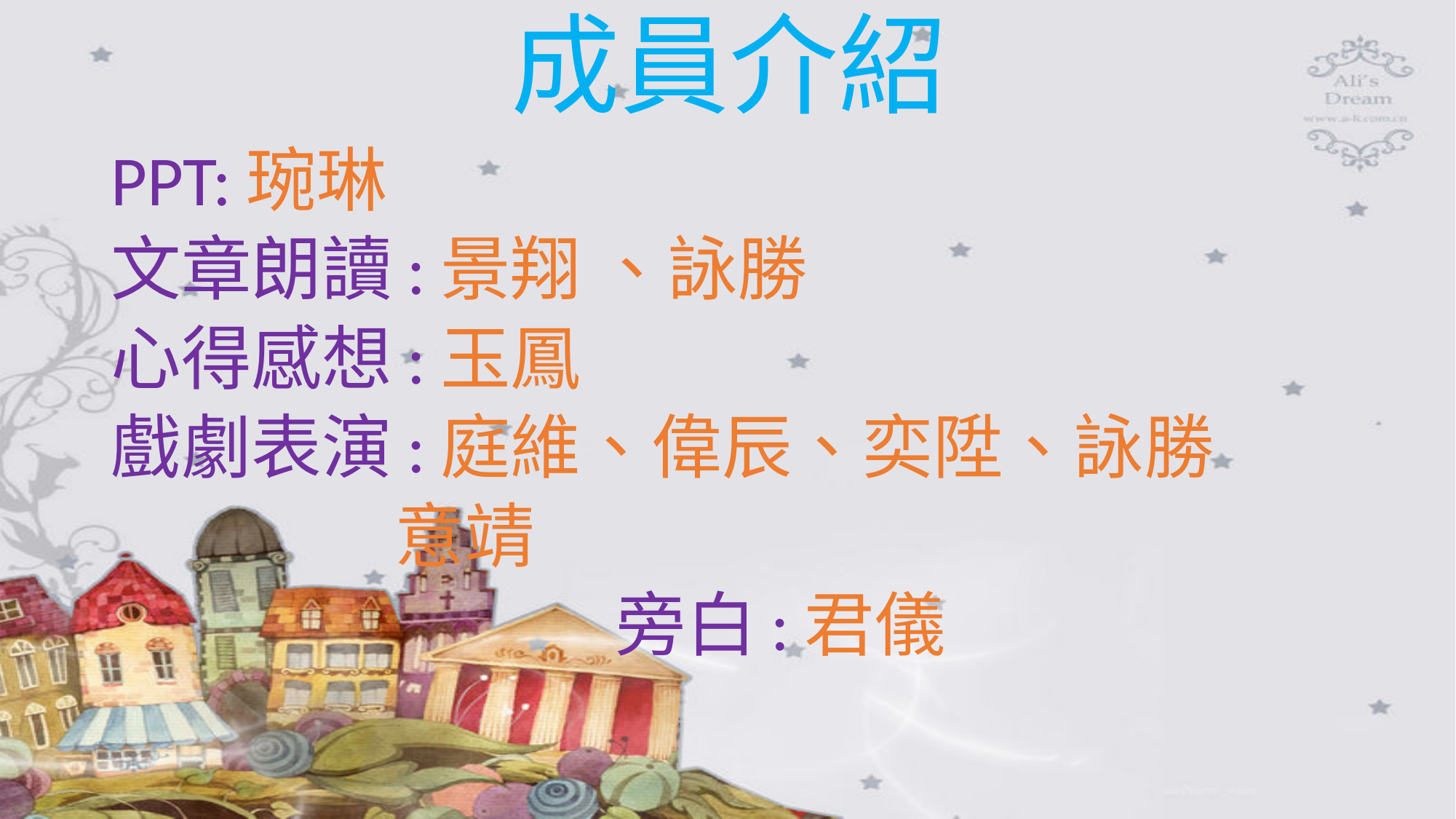

# 成員介紹
PPT:琬琳
文章朗讀:景翔 、詠勝
心得感想:玉鳳
戲劇表演:庭維、偉辰、奕陞、詠勝
                 意靖
                               旁白:君儀